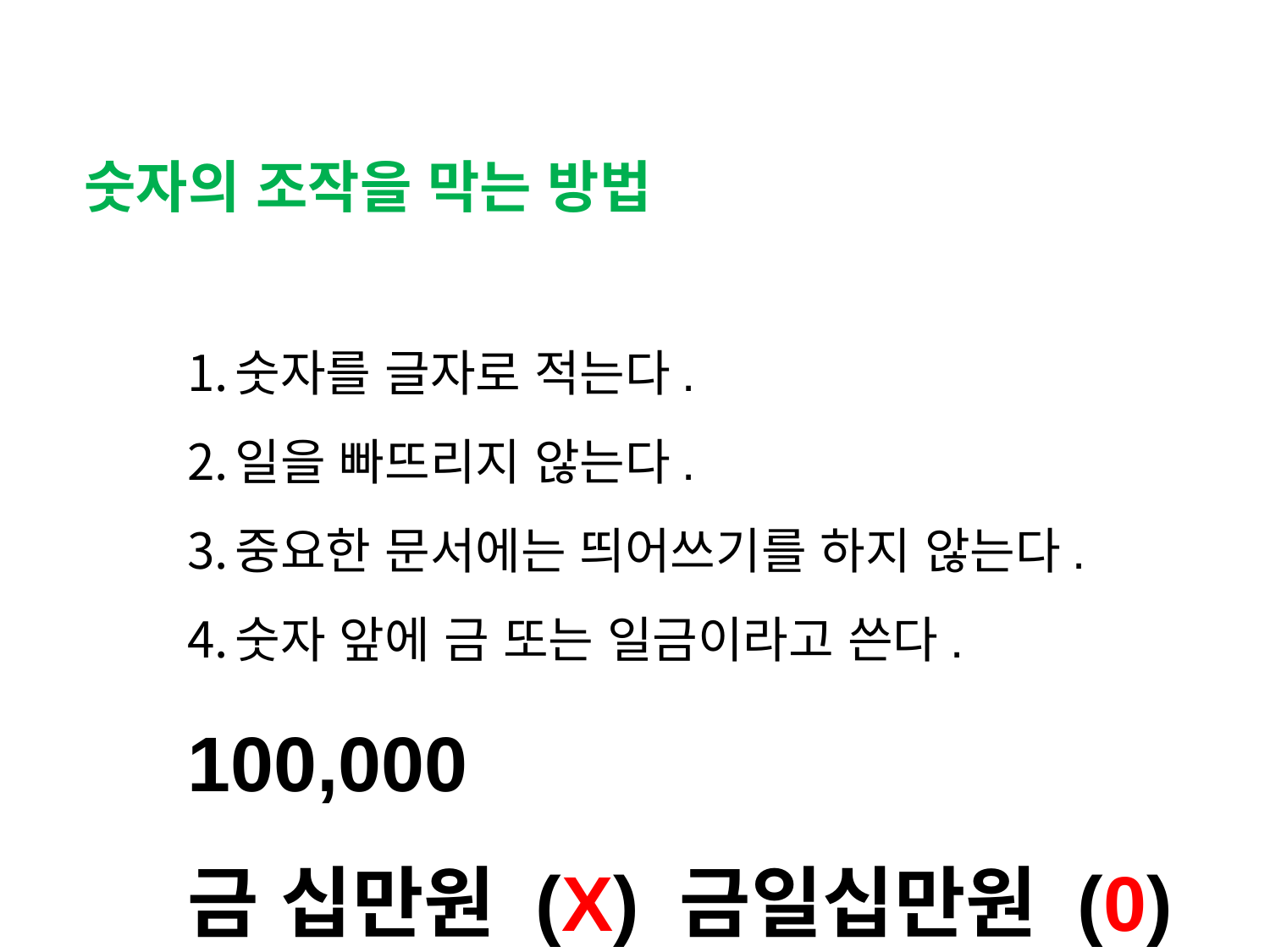

숫자의 조작을 막는 방법
숫자를 글자로 적는다.
일을 빠뜨리지 않는다.
중요한 문서에는 띄어쓰기를 하지 않는다.
숫자 앞에 금 또는 일금이라고 쓴다.
100,000
금 십만원 (X) 금일십만원 (0)